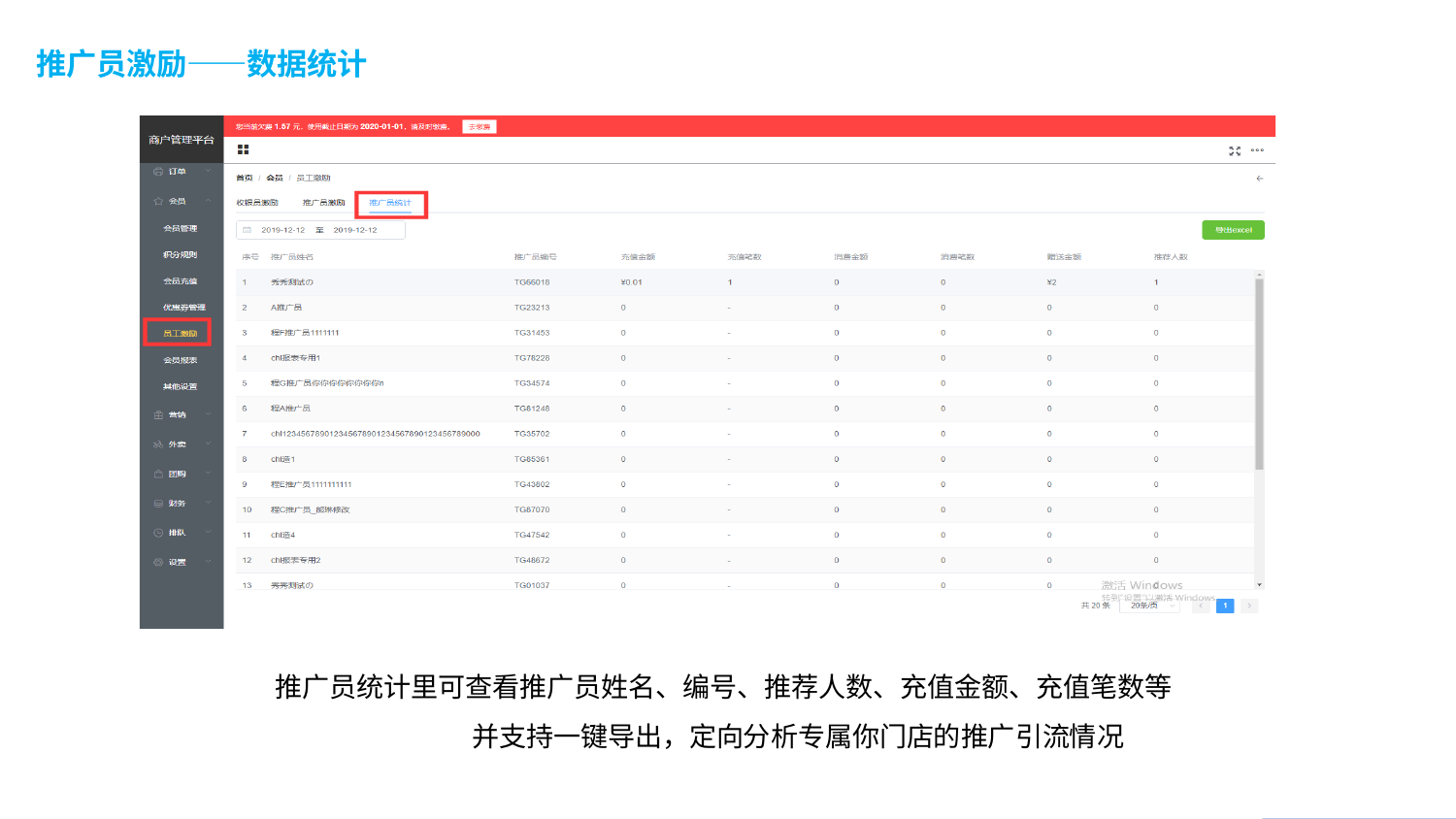

# 推广员激励——数据统计

推广员统计里可查看推广员姓名、编号、推荐人数、充值金额、充值笔数等 并支持一键导出，定向分析专属你门店的推广引流情况